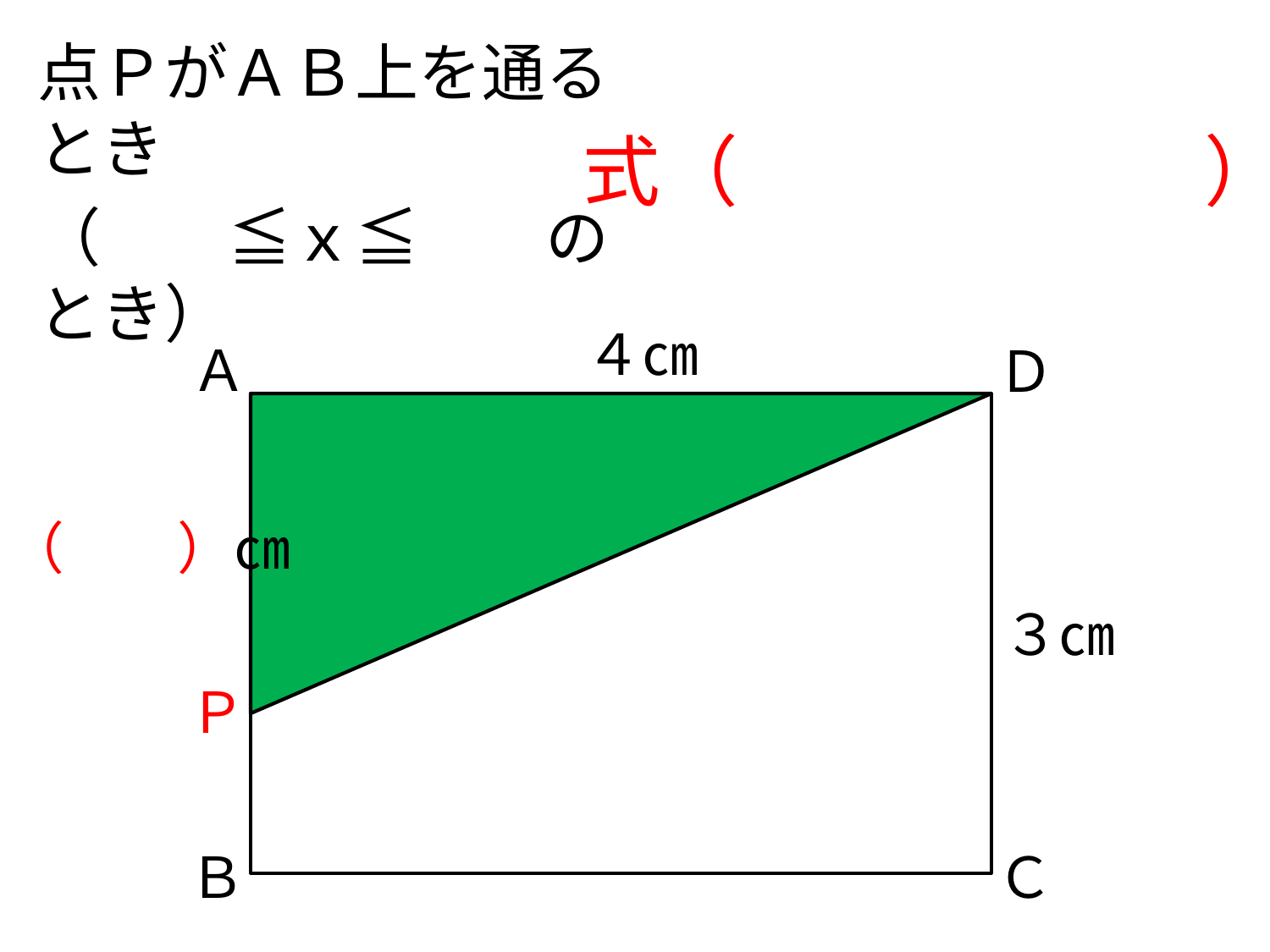

点ＰがＡＢ上を通るとき
（　　≦ｘ≦　　のとき）
式（　　　　　　）

４㎝
Ａ
Ｄ

（　　）㎝
３㎝
Ｐ
Ｂ
Ｃ